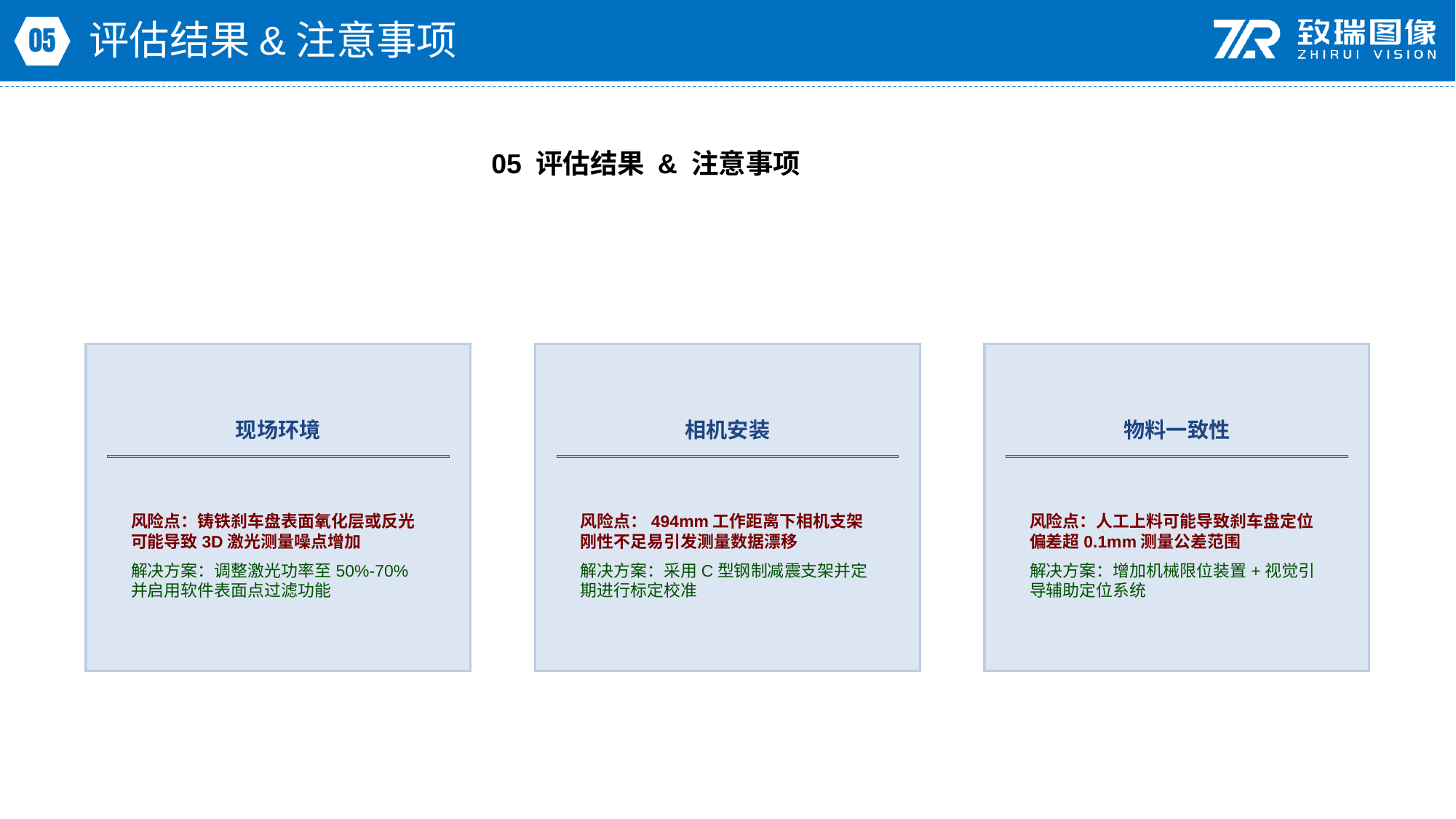

评估结果&注意事项
05

05 评估结果 & 注意事项

现场环境

相机安装

物料一致性

风险点：铸铁刹车盘表面氧化层或反光可能导致3D激光测量噪点增加
解决方案：调整激光功率至50%-70%并启用软件表面点过滤功能

风险点：494mm工作距离下相机支架刚性不足易引发测量数据漂移
解决方案：采用C型钢制减震支架并定期进行标定校准

风险点：人工上料可能导致刹车盘定位偏差超0.1mm测量公差范围
解决方案：增加机械限位装置+视觉引导辅助定位系统